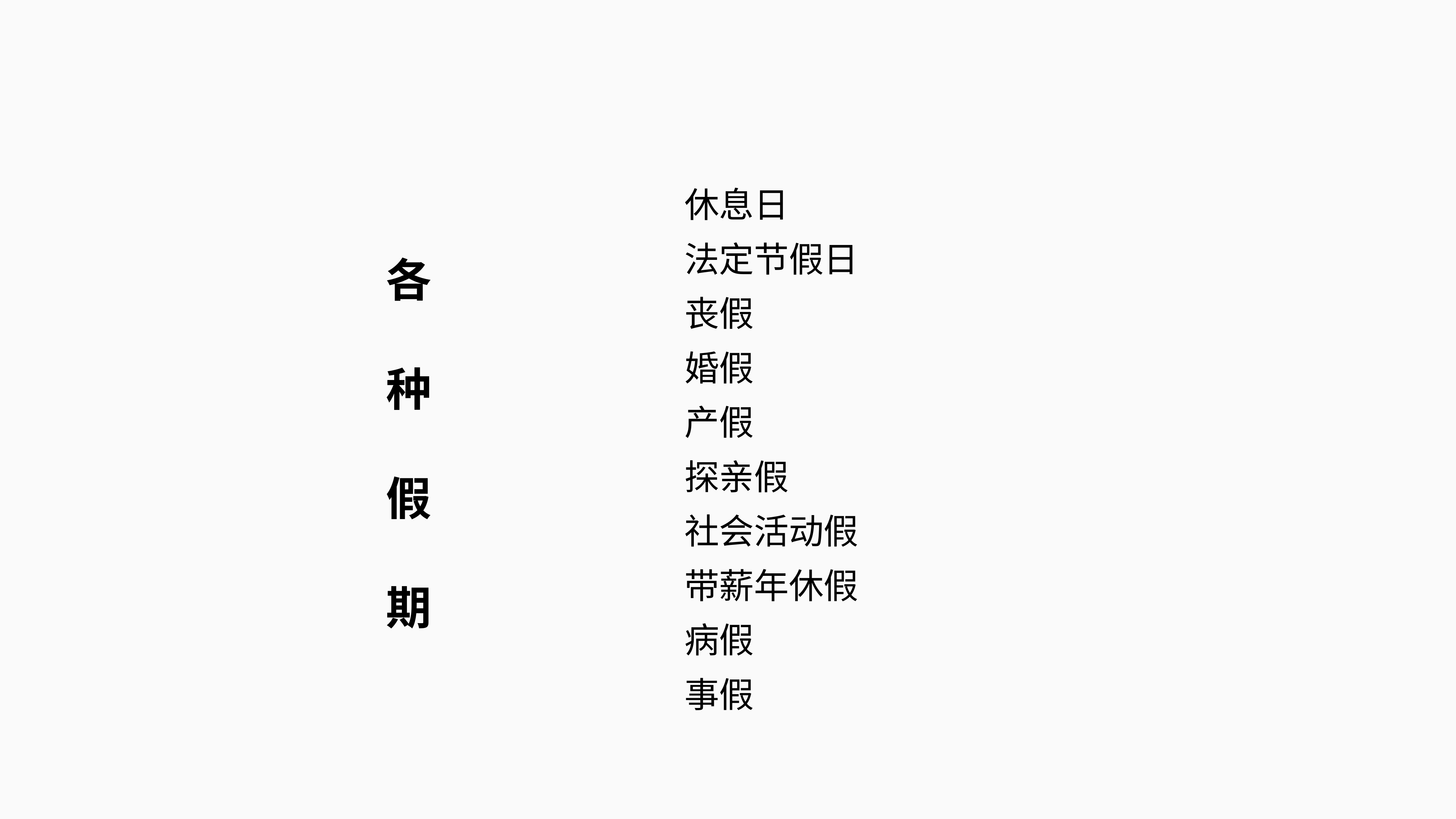

休息日
法定节假日
丧假
婚假
产假
探亲假
社会活动假
带薪年休假
病假
事假
各

种

假

期